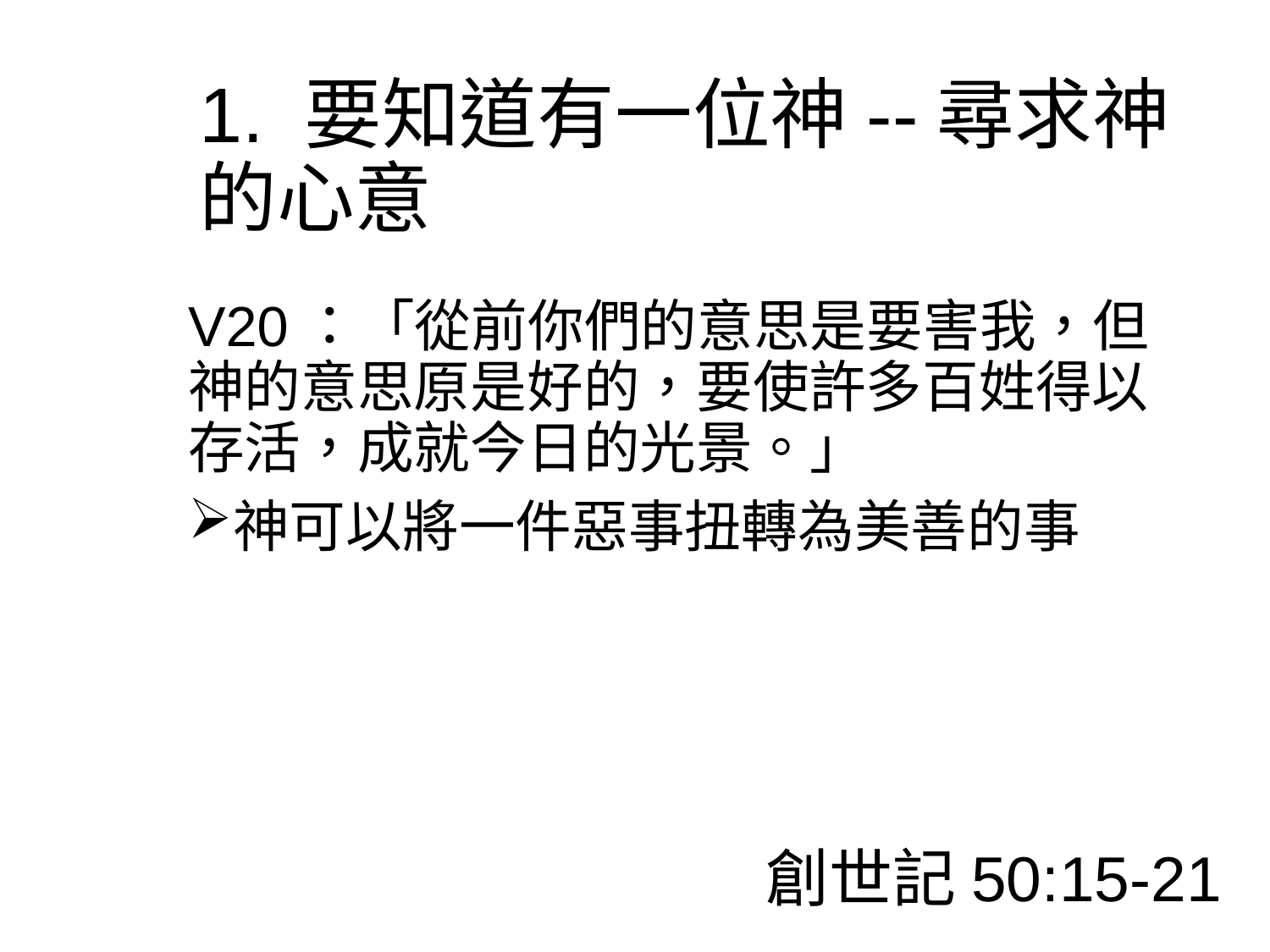

# 1. 要知道有一位神--尋求神的心意
V20：「從前你們的意思是要害我，但神的意思原是好的，要使許多百姓得以存活，成就今日的光景。」
神可以將一件惡事扭轉為美善的事
創世記50:15-21